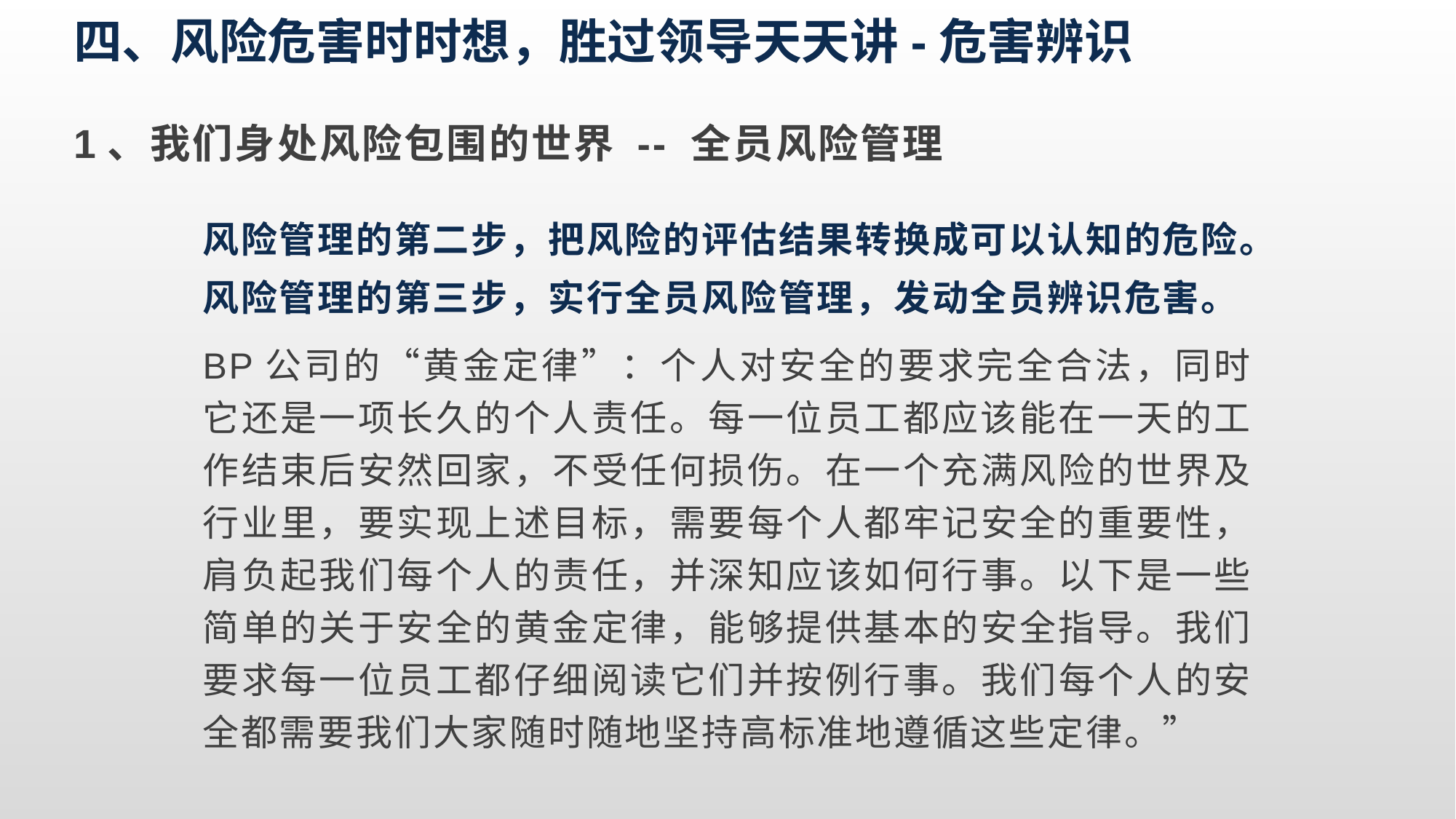

四、风险危害时时想，胜过领导天天讲-危害辨识
1、我们身处风险包围的世界 -- 全员风险管理
风险管理的第二步，把风险的评估结果转换成可以认知的危险。
BP公司的“黄金定律”：个人对安全的要求完全合法，同时它还是一项长久的个人责任。每一位员工都应该能在一天的工作结束后安然回家，不受任何损伤。在一个充满风险的世界及行业里，要实现上述目标，需要每个人都牢记安全的重要性，肩负起我们每个人的责任，并深知应该如何行事。以下是一些简单的关于安全的黄金定律，能够提供基本的安全指导。我们要求每一位员工都仔细阅读它们并按例行事。我们每个人的安全都需要我们大家随时随地坚持高标准地遵循这些定律。”
风险管理的第三步，实行全员风险管理，发动全员辨识危害。